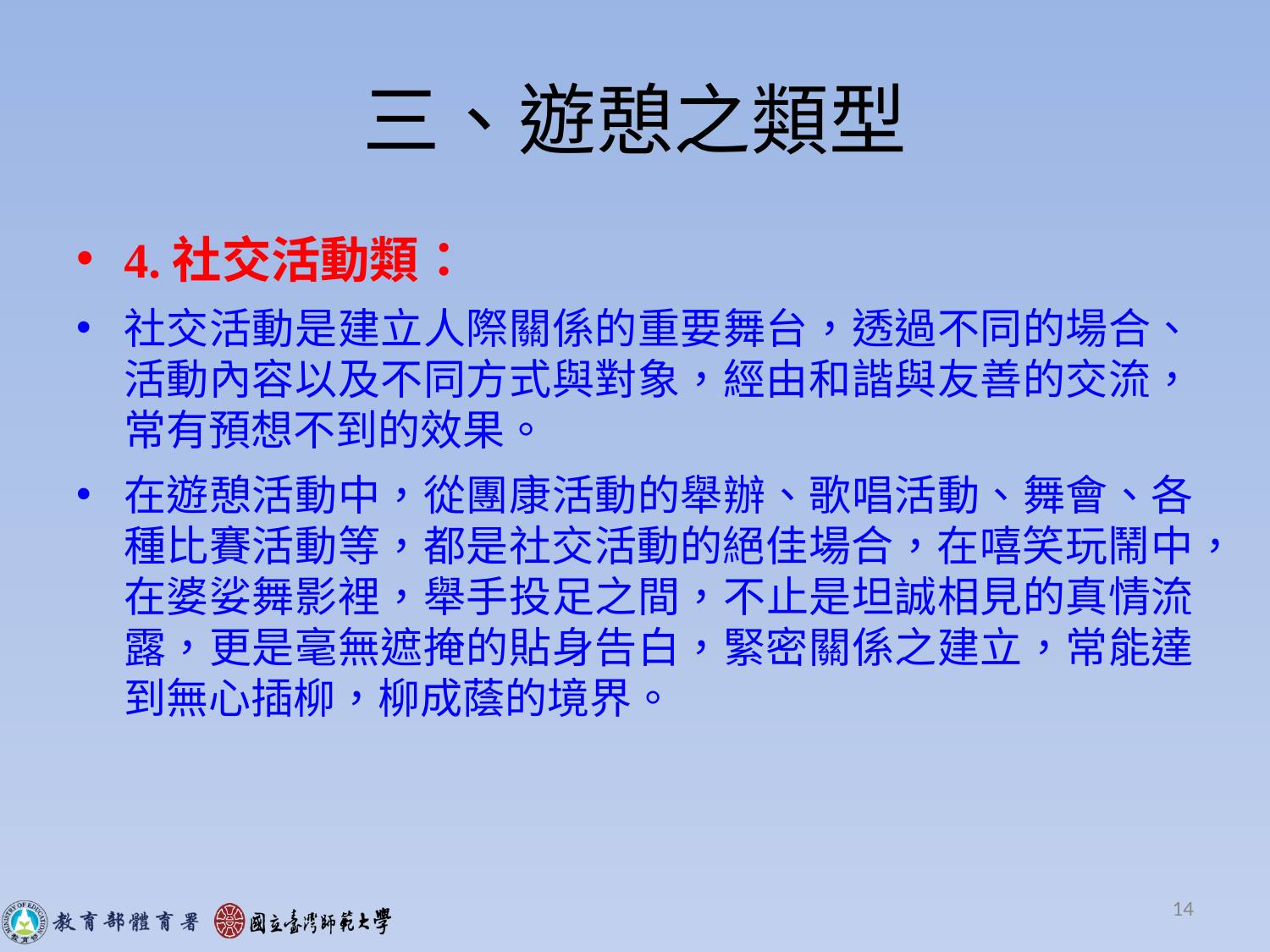

# 三、遊憩之類型
4.社交活動類：
社交活動是建立人際關係的重要舞台，透過不同的場合、活動內容以及不同方式與對象，經由和諧與友善的交流，常有預想不到的效果。
在遊憩活動中，從團康活動的舉辦、歌唱活動、舞會、各種比賽活動等，都是社交活動的絕佳場合，在嘻笑玩鬧中，在婆娑舞影裡，舉手投足之間，不止是坦誠相見的真情流露，更是毫無遮掩的貼身告白，緊密關係之建立，常能達到無心插柳，柳成蔭的境界。
14